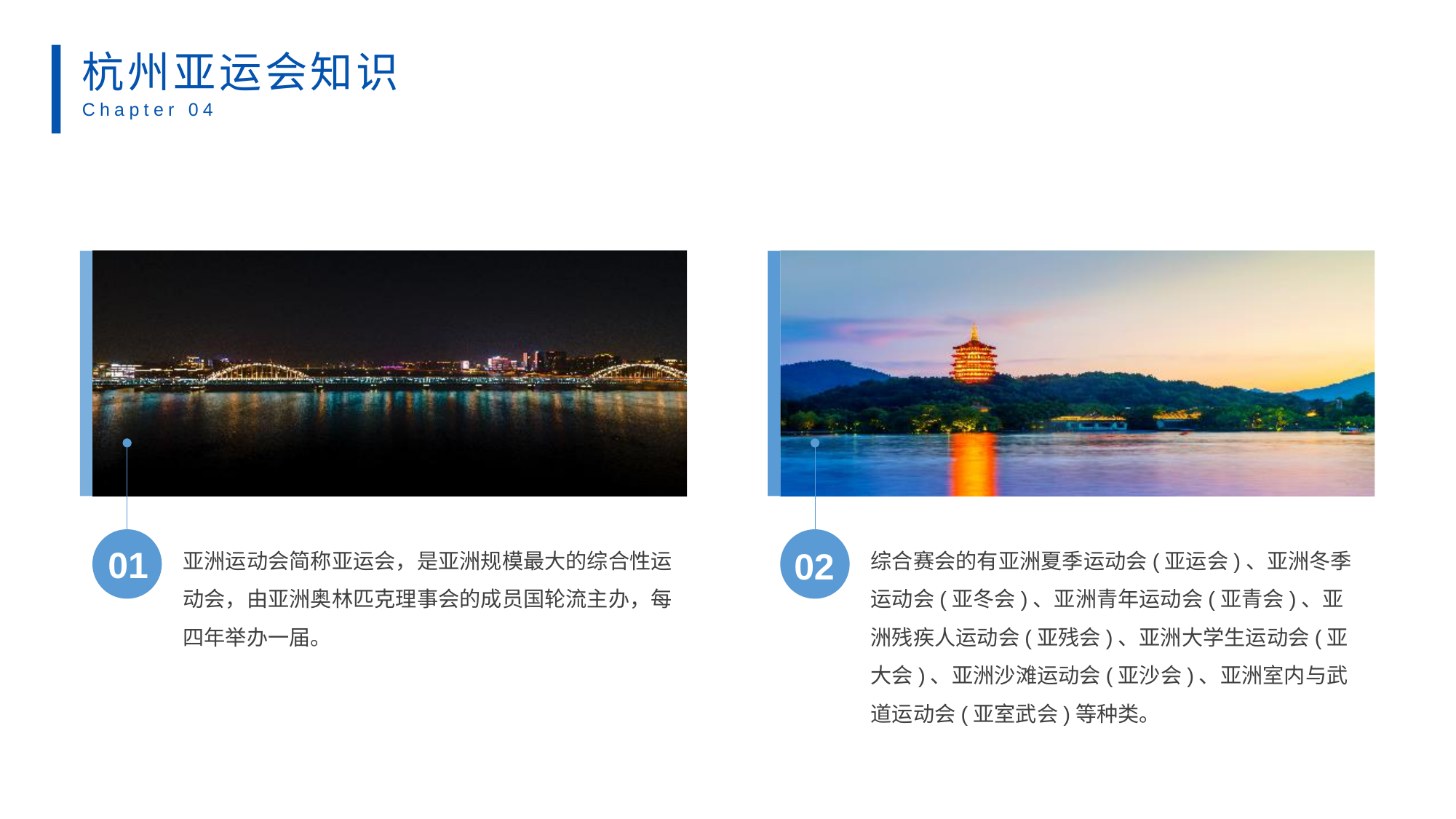

杭州亚运会知识Chapter 04

综合赛会的有亚洲夏季运动会(亚运会)、亚洲冬季运动会(亚冬会)、亚洲青年运动会(亚青会)、亚洲残疾人运动会(亚残会)、亚洲大学生运动会(亚大会)、亚洲沙滩运动会(亚沙会)、亚洲室内与武道运动会(亚室武会)等种类。
01
02

亚洲运动会简称亚运会，是亚洲规模最大的综合性运动会，由亚洲奥林匹克理事会的成员国轮流主办，每四年举办一届。